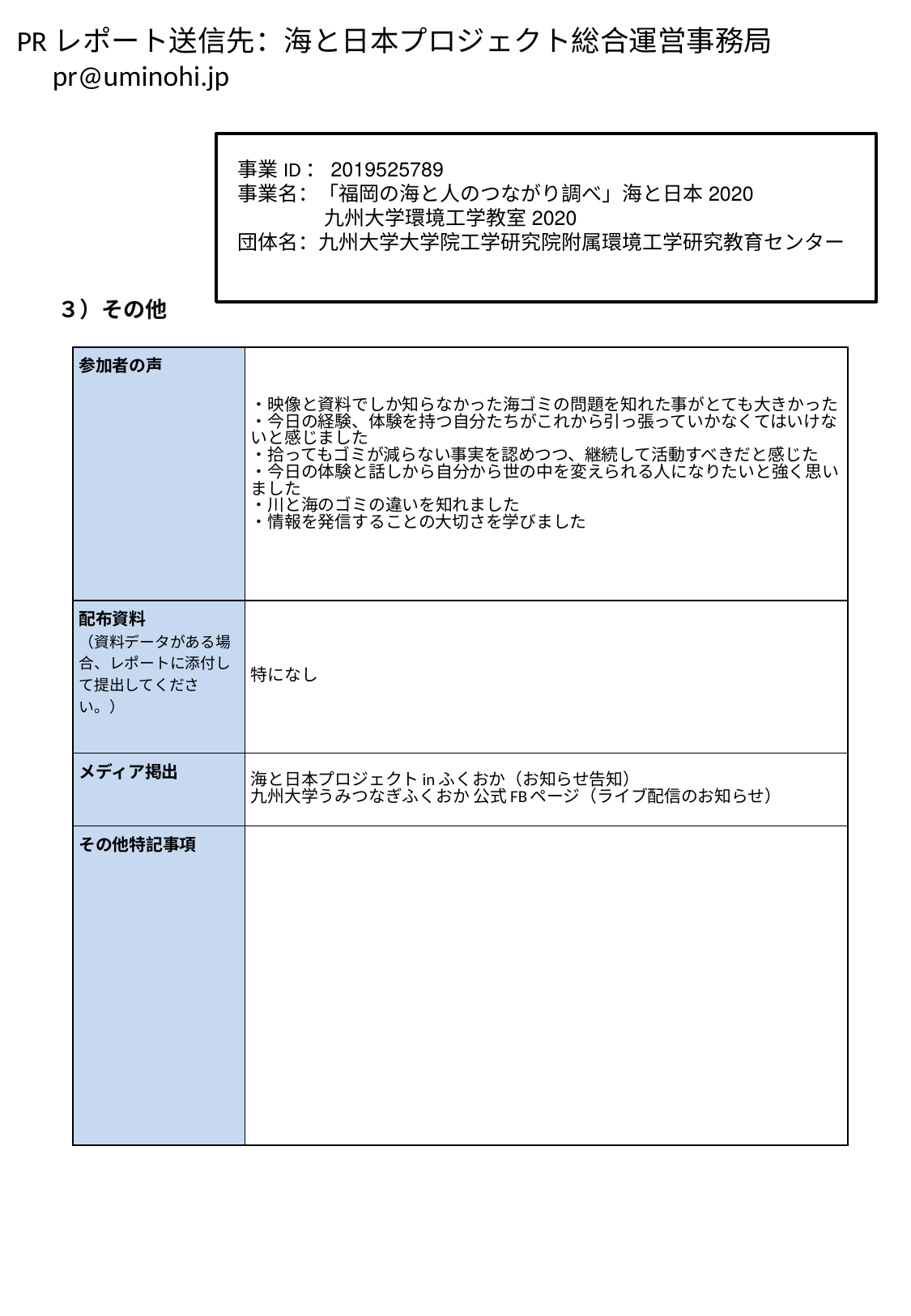

事業ID：2019525789
事業名：「福岡の海と人のつながり調べ」海と日本2020
　 九州大学環境工学教室2020
団体名：九州大学大学院工学研究院附属環境工学研究教育センター
３）その他
| 参加者の声 | ・映像と資料でしか知らなかった海ゴミの問題を知れた事がとても大きかった ・今日の経験、体験を持つ自分たちがこれから引っ張っていかなくてはいけないと感じました ・拾ってもゴミが減らない事実を認めつつ、継続して活動すべきだと感じた ・今日の体験と話しから自分から世の中を変えられる人になりたいと強く思いました ・川と海のゴミの違いを知れました ・情報を発信することの大切さを学びました |
| --- | --- |
| 配布資料 （資料データがある場合、レポートに添付して提出してください。） | 特になし |
| メディア掲出 | 海と日本プロジェクトinふくおか（お知らせ告知） 九州大学うみつなぎふくおか 公式FBページ（ライブ配信のお知らせ） |
| その他特記事項 |  |